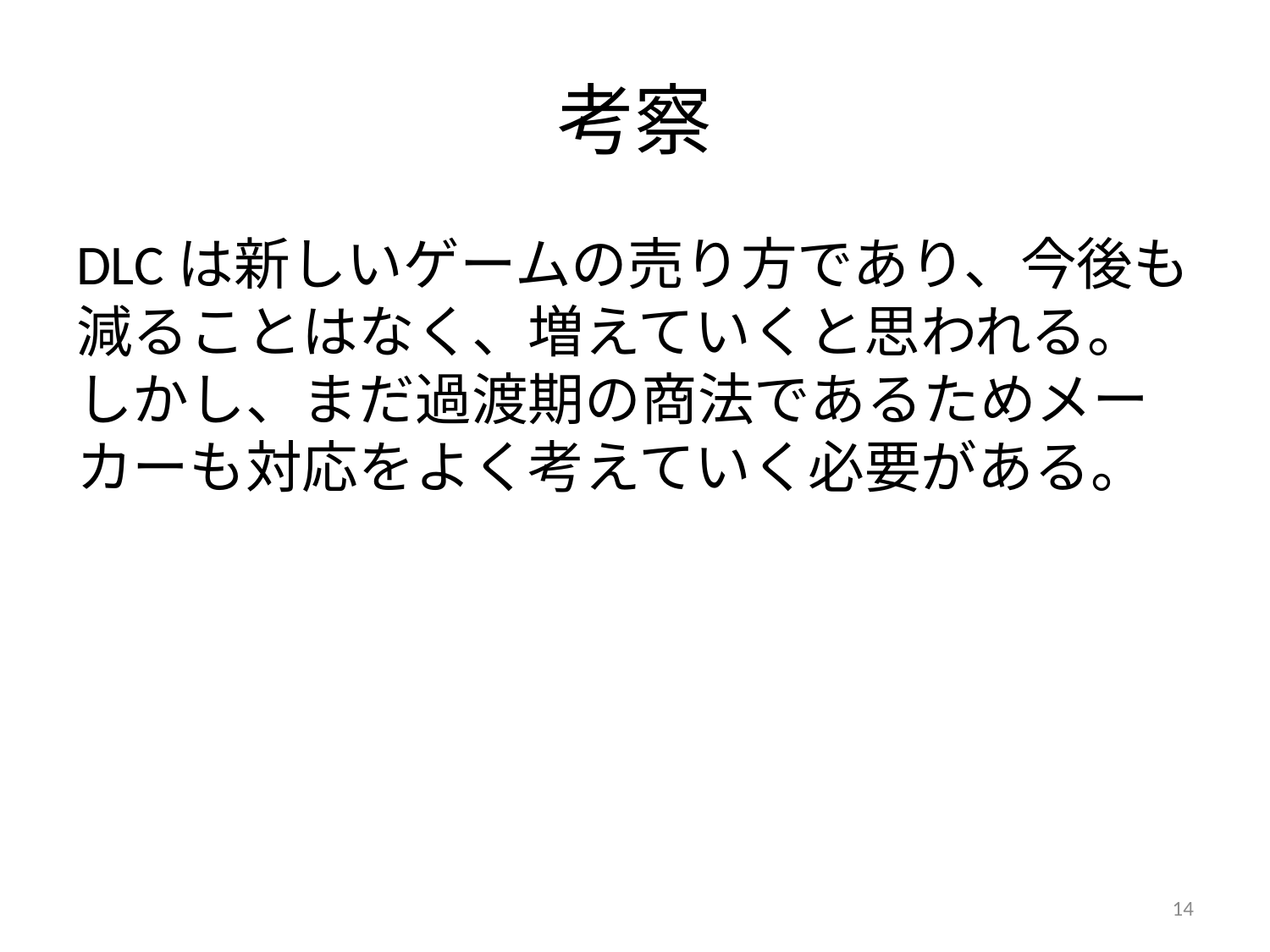

# 考察
DLCは新しいゲームの売り方であり、今後も減ることはなく、増えていくと思われる。しかし、まだ過渡期の商法であるためメーカーも対応をよく考えていく必要がある。
14